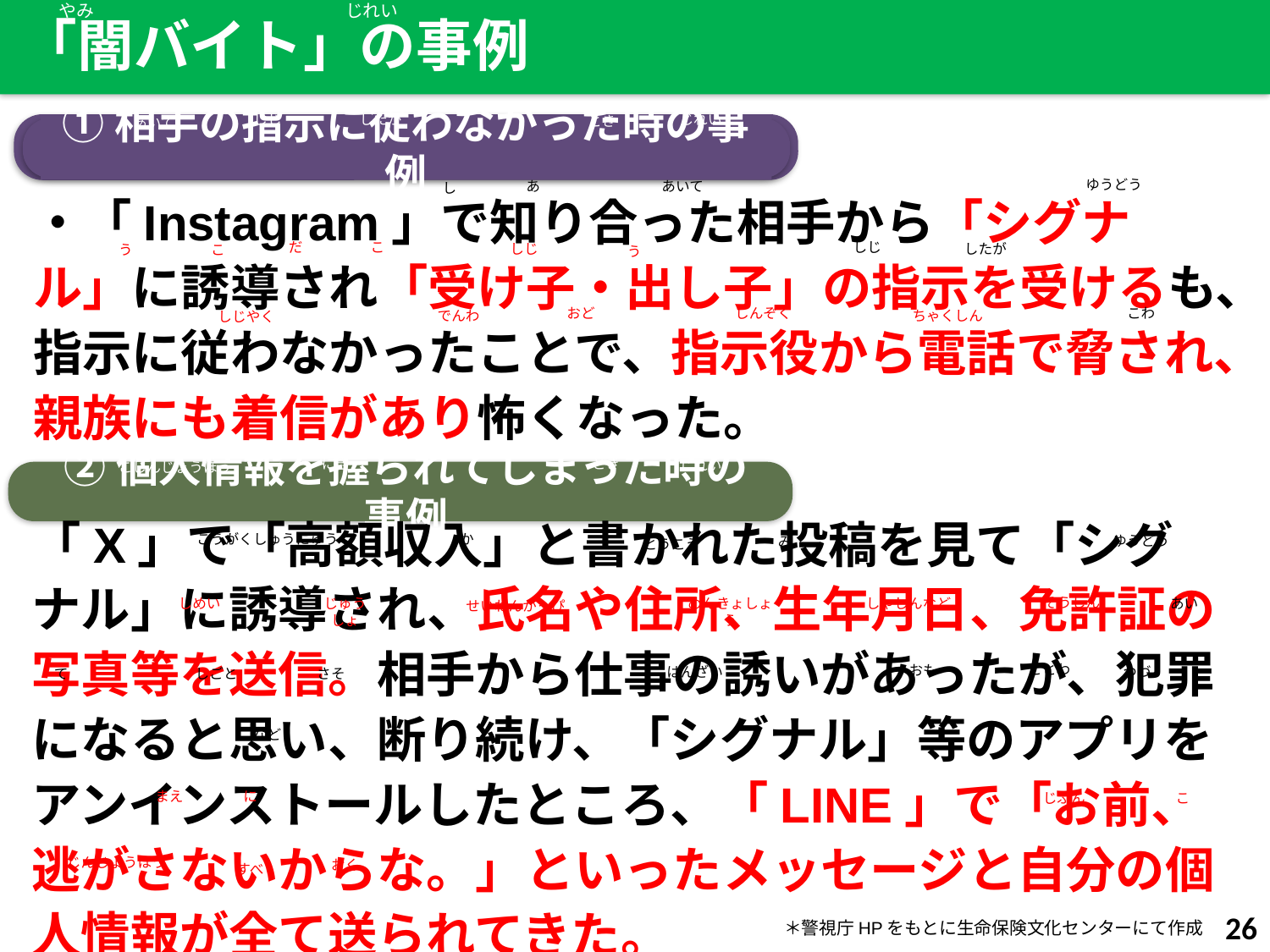

じれい
やみ
「闇バイト」の事例

したが
しじ
じれい
とき
あいて

①相手の指示に従わなかった時の事例

・「Instagram」で知り合った相手から「シグナル」に誘導され「受け子・出し子」の指示を受けるも、指示に従わなかったことで、指示役から電話で脅され、親族にも着信があり怖くなった。
ゆうどう
あ
あいて
し
だ
こ
しじ
しじ
したが
う
こ
う
おど
しんぞく
こわ
でんわ
ちゃくしん
しじやく
とき
にぎ
じれい
こじんじょうほう

②個人情報を握られてしまった時の事例
「X」で「高額収入」と書かれた投稿を見て「シグナル」に誘導され、氏名や住所、生年月日、免許証の写真等を送信。相手から仕事の誘いがあったが、犯罪になると思い、断り続け、「シグナル」等のアプリをアンインストールしたところ、「LINE」で「お前、逃がさないからな。」といったメッセージと自分の個人情報が全て送られてきた。
こうがくしゅうにゅう
か
ゆうどう
み
とうこう
そうしん
あい
しめい
じゅうしょ
めんきょしょう
しゃしんなど
せいねんがっぴ
ことわ
おも
はんざい
つづ
て
しごと
さそ
など
まえ
に
じぶん
こ
じんじょうほう
おく
すべ
26
＊警視庁HPをもとに生命保険文化センターにて作成